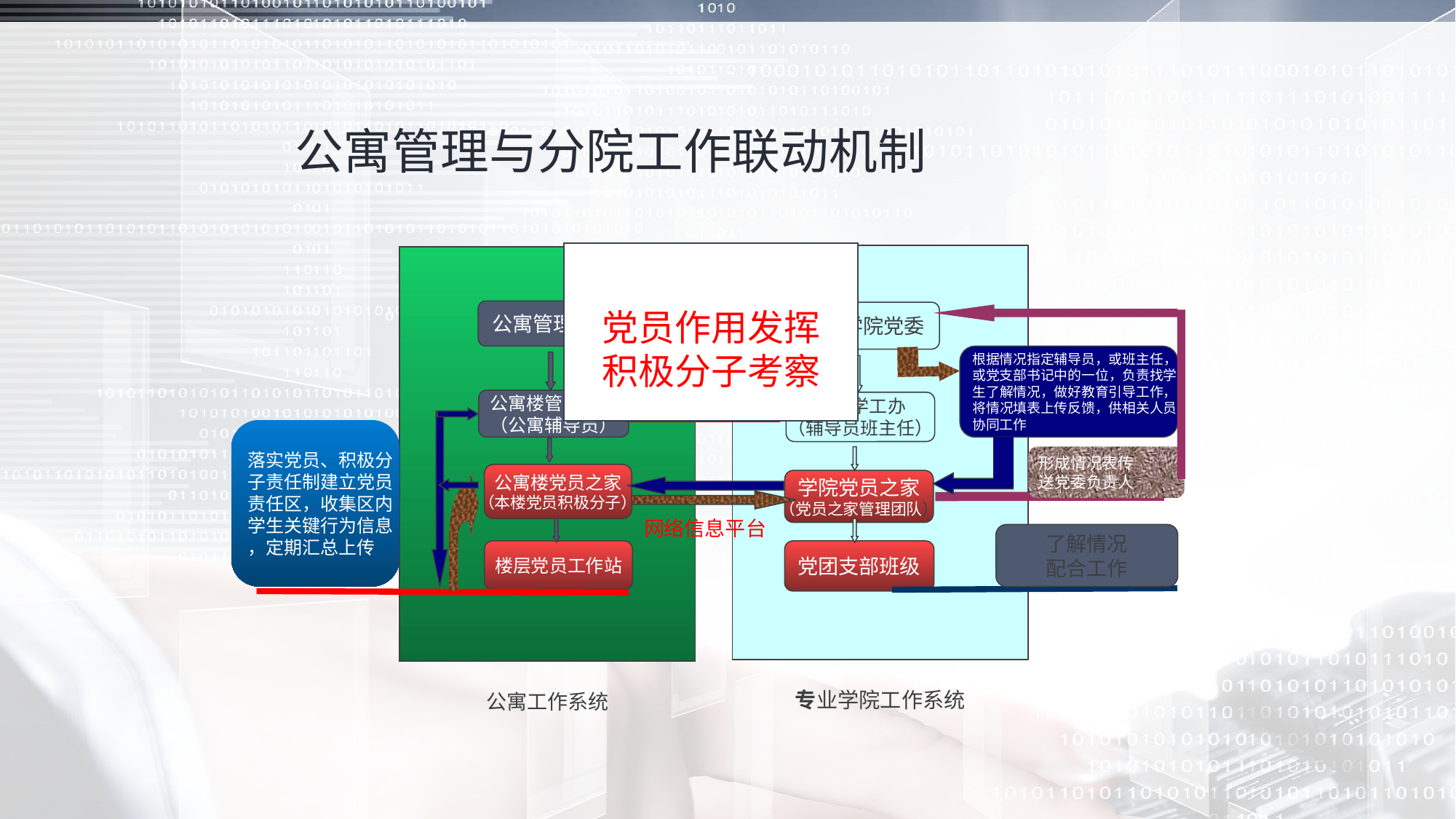

公寓管理与分院工作联动机制

党员作用发挥
积极分子考察

工作协调
公寓管理部门
专业学院党委

根据情况指定辅导员，或班主任，
或党支部书记中的一位，负责找学
生了解情况，做好教育引导工作，并
将情况填表上传反馈，供相关人员了解，以便
协同工作

定期联系会议
公寓楼管理机构
（公寓辅导员）
学院学工办
（辅导员班主任）

落实党员、积极分
子责任制建立党员
责任区，收集区内
学生关键行为信息
，定期汇总上传

形成情况表传
送党委负责人

公寓楼党员之家
（本楼党员积极分子）

学院党员之家
（党员之家管理团队）

网络信息平台

了解情况
配合工作
党团支部班级
楼层党员工作站

专业学院工作系统
公寓工作系统